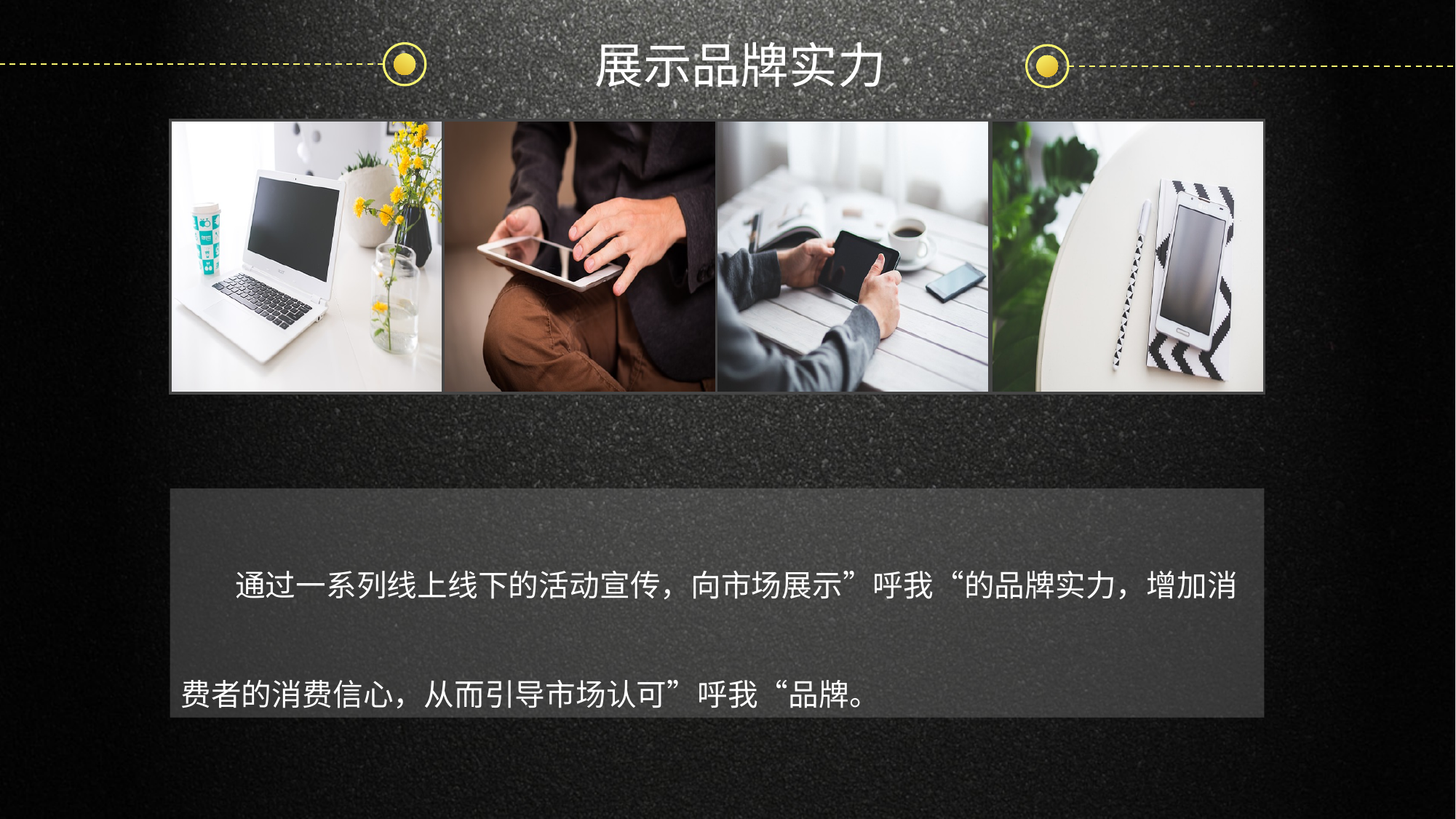

展示品牌实力

       通过一系列线上线下的活动宣传，向市场展示”呼我“的品牌实力，增加消费者的消费信心，从而引导市场认可”呼我“品牌。